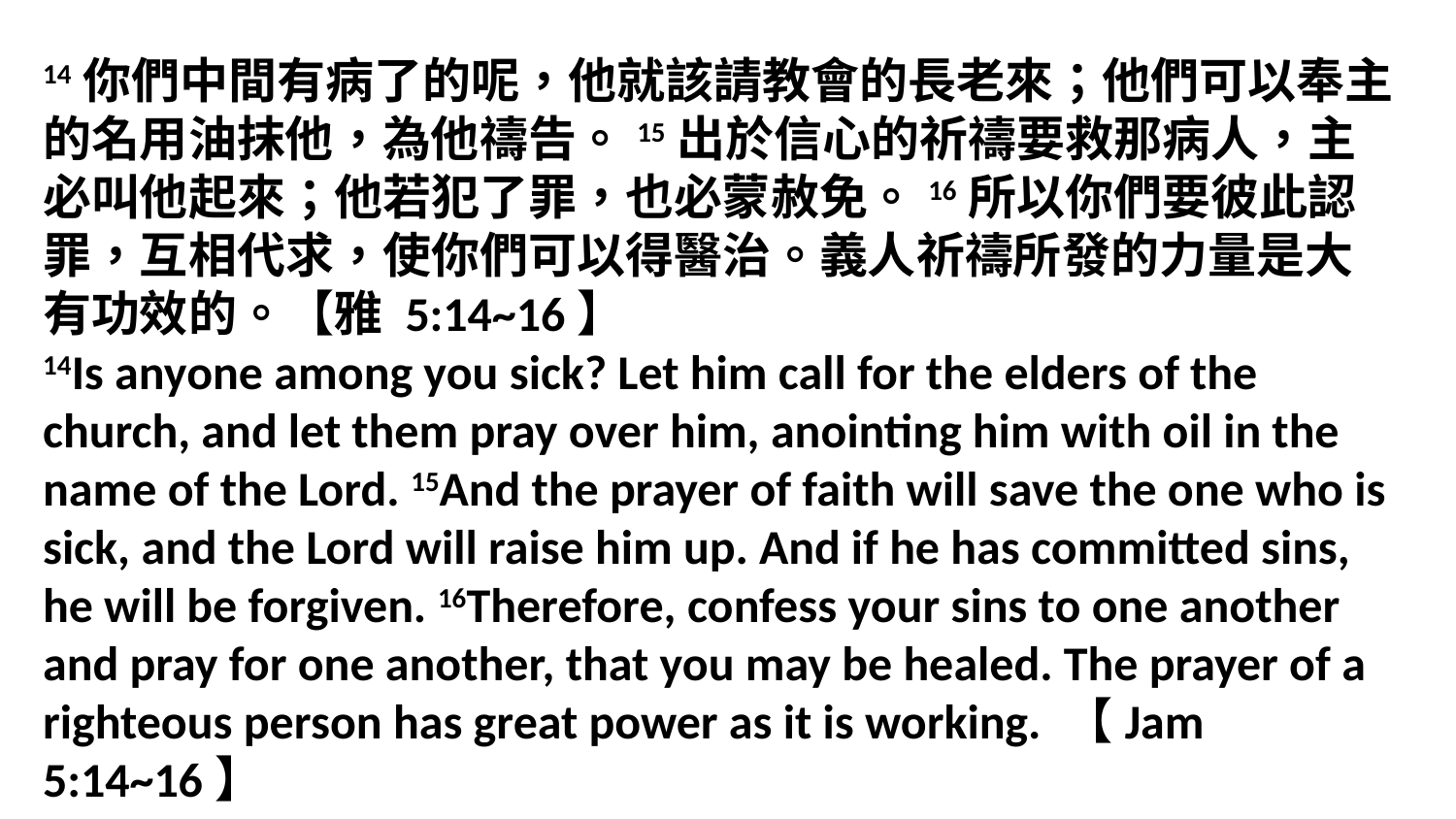

14你們中間有病了的呢，他就該請教會的長老來；他們可以奉主的名用油抹他，為他禱告。15出於信心的祈禱要救那病人，主必叫他起來；他若犯了罪，也必蒙赦免。16所以你們要彼此認罪，互相代求，使你們可以得醫治。義人祈禱所發的力量是大有功效的。【雅 5:14~16】
14Is anyone among you sick? Let him call for the elders of the church, and let them pray over him, anointing him with oil in the name of the Lord. 15And the prayer of faith will save the one who is sick, and the Lord will raise him up. And if he has committed sins, he will be forgiven. 16Therefore, confess your sins to one another and pray for one another, that you may be healed. The prayer of a righteous person has great power as it is working. 【Jam 5:14~16】